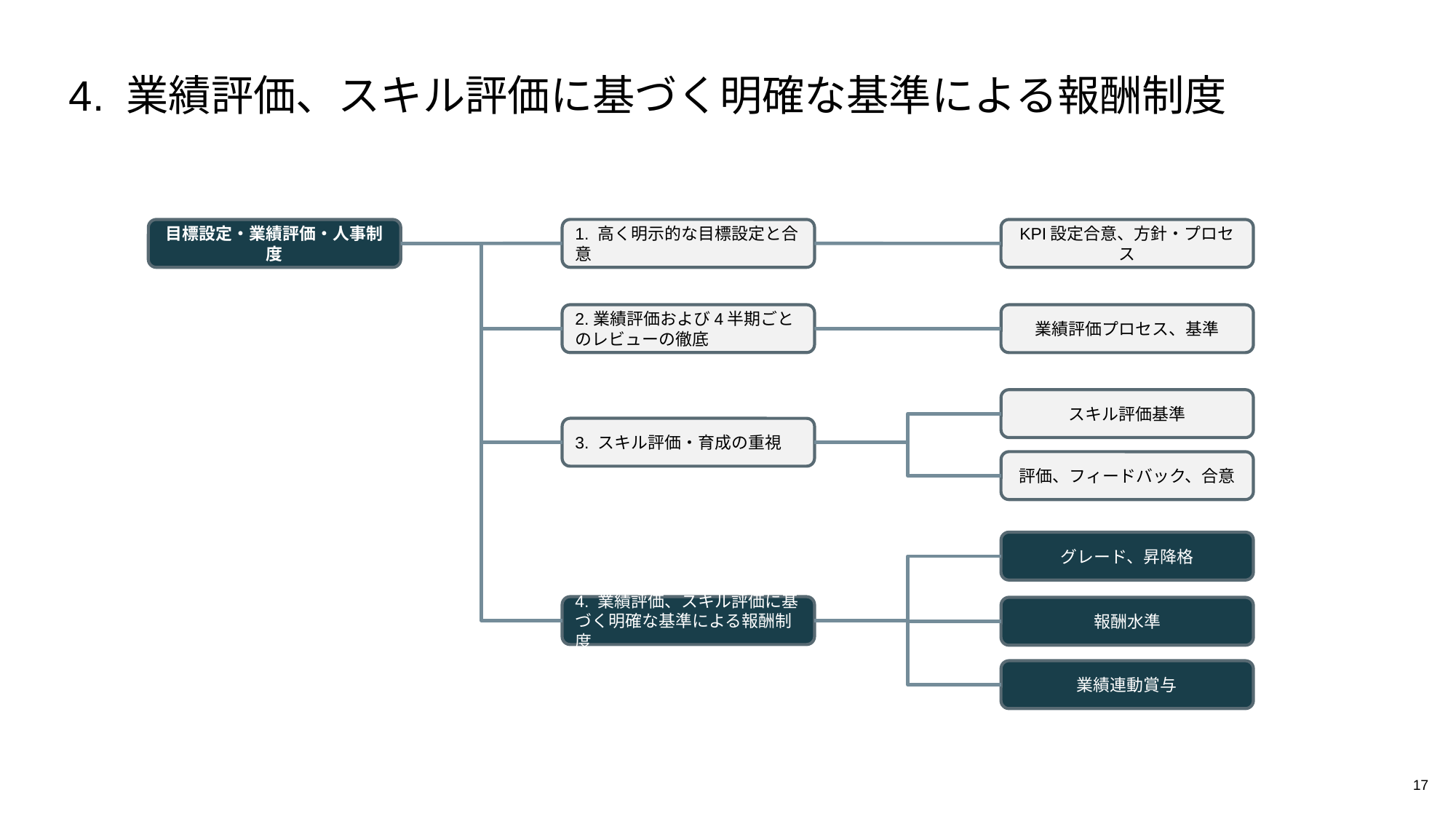

# 4. 業績評価、スキル評価に基づく明確な基準による報酬制度

1. 高く明示的な目標設定と合意
目標設定・業績評価・人事制度
KPI設定合意、方針・プロセス
2.業績評価および4半期ごとのレビューの徹底
業績評価プロセス、基準
スキル評価基準
3. スキル評価・育成の重視
評価、フィードバック、合意
グレード、昇降格
4. 業績評価、スキル評価に基づく明確な基準による報酬制度
報酬水準
業績連動賞与
17